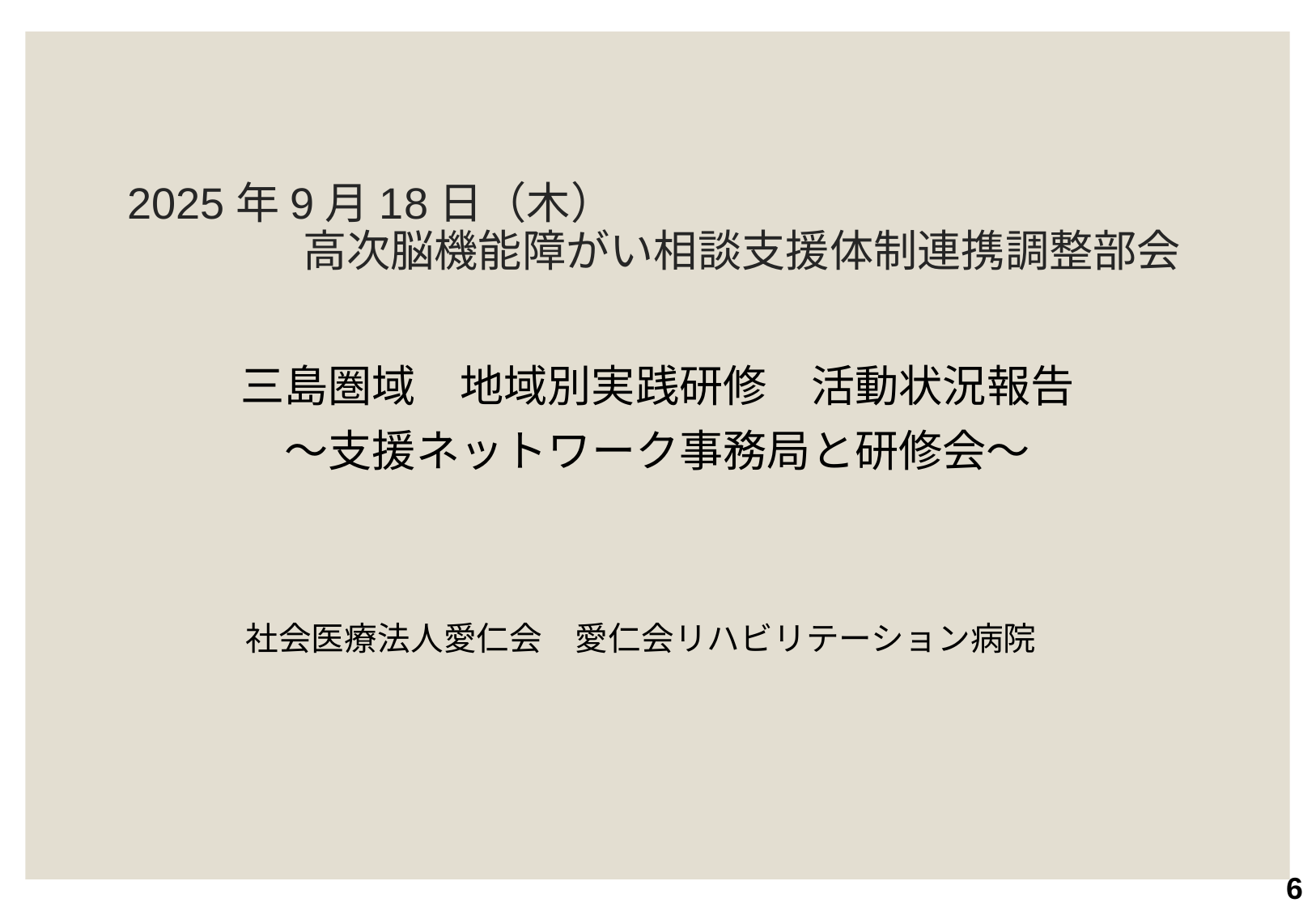

# 2025年9月18日（木） 　　　　高次脳機能障がい相談支援体制連携調整部会
三島圏域　地域別実践研修　活動状況報告
～支援ネットワーク事務局と研修会～

社会医療法人愛仁会　愛仁会リハビリテーション病院
6